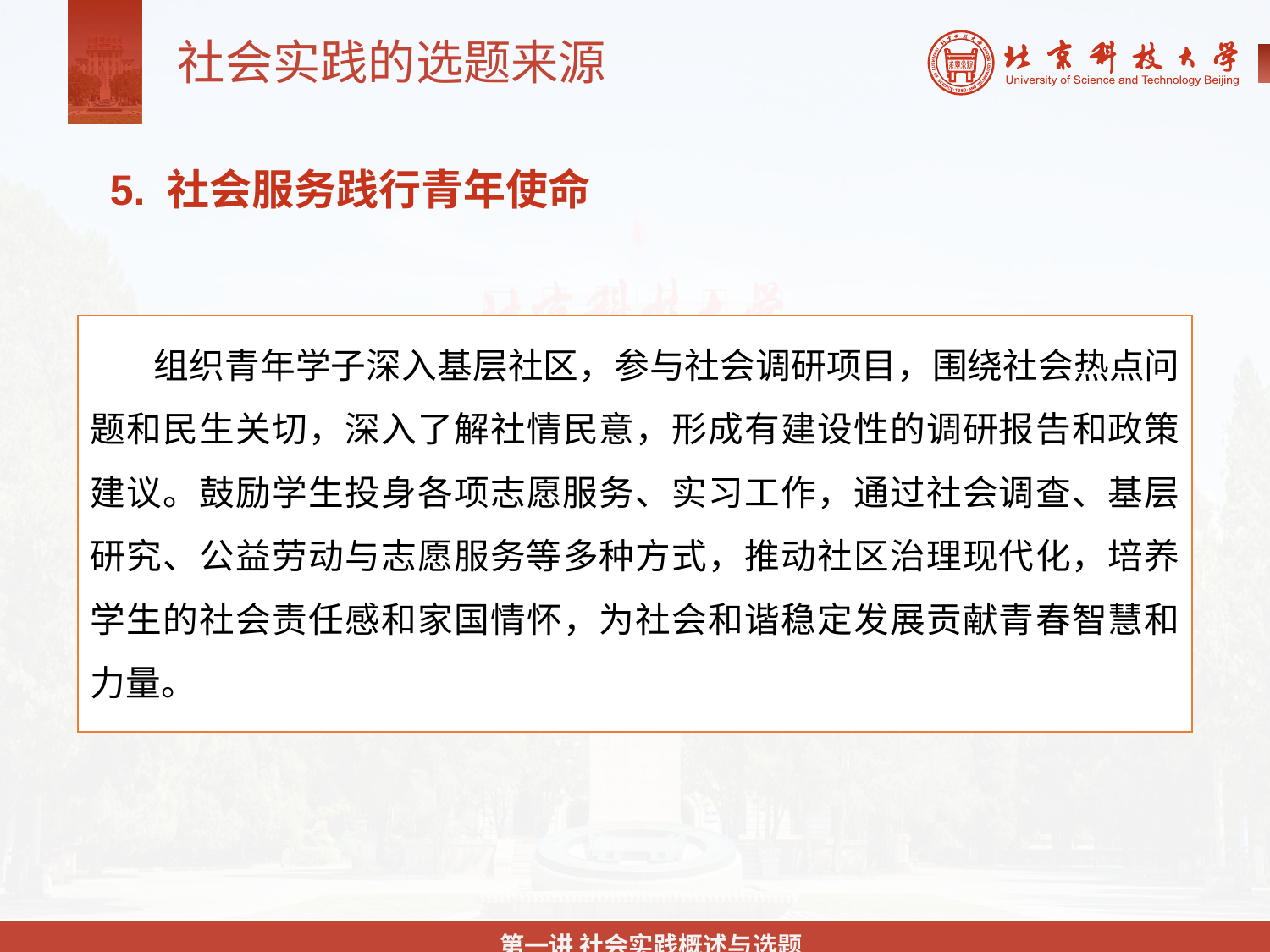

社会实践的选题来源
5. 社会服务践行青年使命
组织青年学子深入基层社区，参与社会调研项目，围绕社会热点问题和民生关切，深入了解社情民意，形成有建设性的调研报告和政策建议。鼓励学生投身各项志愿服务、实习工作，通过社会调查、基层研究、公益劳动与志愿服务等多种方式，推动社区治理现代化，培养学生的社会责任感和家国情怀，为社会和谐稳定发展贡献青春智慧和力量。